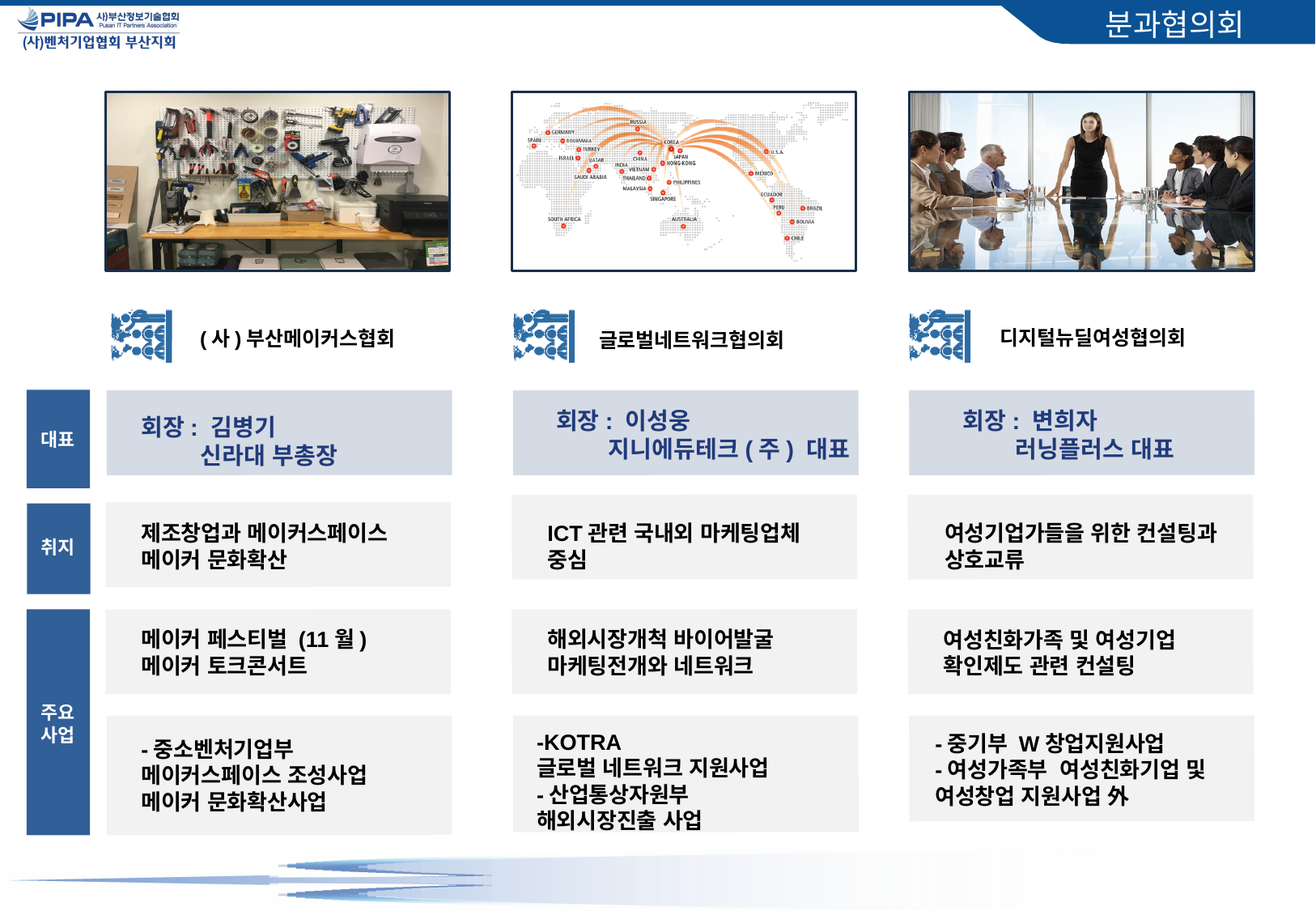

분과협의회

디지털뉴딜여성협의회
(사)부산메이커스협회
글로벌네트워크협의회

회장: 이성웅
       지니에듀테크(주) 대표
회장: 변희자
       러닝플러스 대표
회장: 김병기
        신라대 부총장
대표

제조창업과 메이커스페이스
메이커 문화확산
ICT관련 국내외 마케팅업체 중심
여성기업가들을 위한 컨설팅과 상호교류
취지

메이커 페스티벌 (11월)
메이커 토크콘서트

해외시장개척 바이어발굴
마케팅전개와 네트워크
여성친화가족 및 여성기업 확인제도 관련 컨설팅
주요사업
-KOTRA
글로벌 네트워크 지원사업
-산업통상자원부
해외시장진출 사업

-중기부 W창업지원사업
-여성가족부  여성친화기업 및 여성창업 지원사업 外
-중소벤처기업부
메이커스페이스 조성사업
메이커 문화확산사업